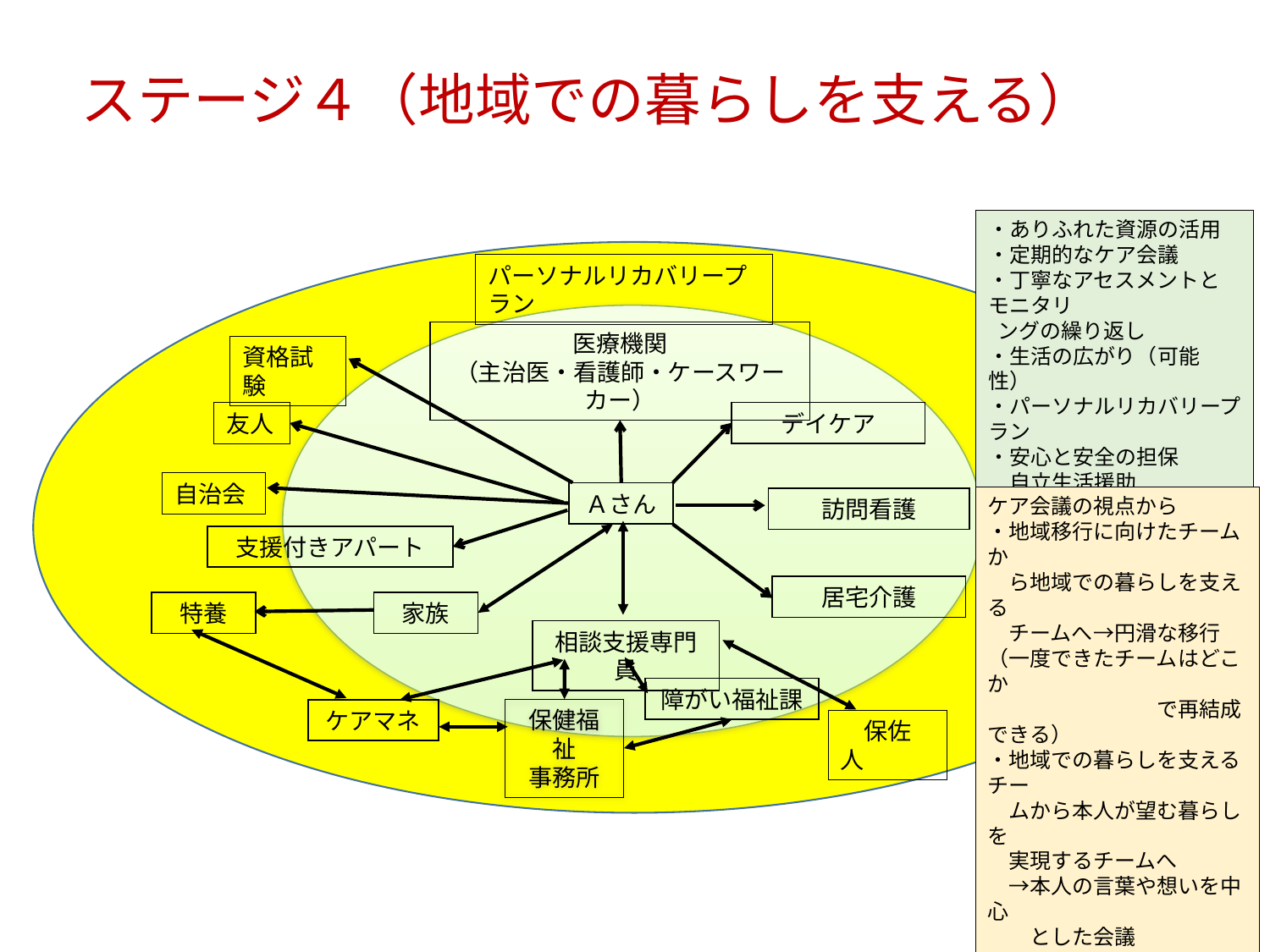

ステージ４（地域での暮らしを支える）
・ありふれた資源の活用
・定期的なケア会議
・丁寧なアセスメントとモニタリ
 ングの繰り返し
・生活の広がり（可能性）
・パーソナルリカバリープラン
・安心と安全の担保
　自立生活援助
・リスクマネジメント
　地域定着支援

パーソナルリカバリープラン

医療機関
（主治医・看護師・ケースワーカー）
資格試験
デイケア
友人
自治会
Ａさん
ケア会議の視点から
・地域移行に向けたチームか
　ら地域での暮らしを支える
　チームへ→円滑な移行
（一度できたチームはどこか
　　　　　　　　で再結成できる）
・地域での暮らしを支えるチー
　ムから本人が望む暮らしを
　実現するチームへ
　→本人の言葉や想いを中心
　　とした会議
　→招集や、人選から始まる
　→グループによる
　　　スーパービジョンを活用
　　　　　　　　　　したケア会議
訪問看護
支援付きアパート
居宅介護
特養
家族
相談支援専門員
障がい福祉課
保健福祉
事務所
ケアマネ
　保佐人